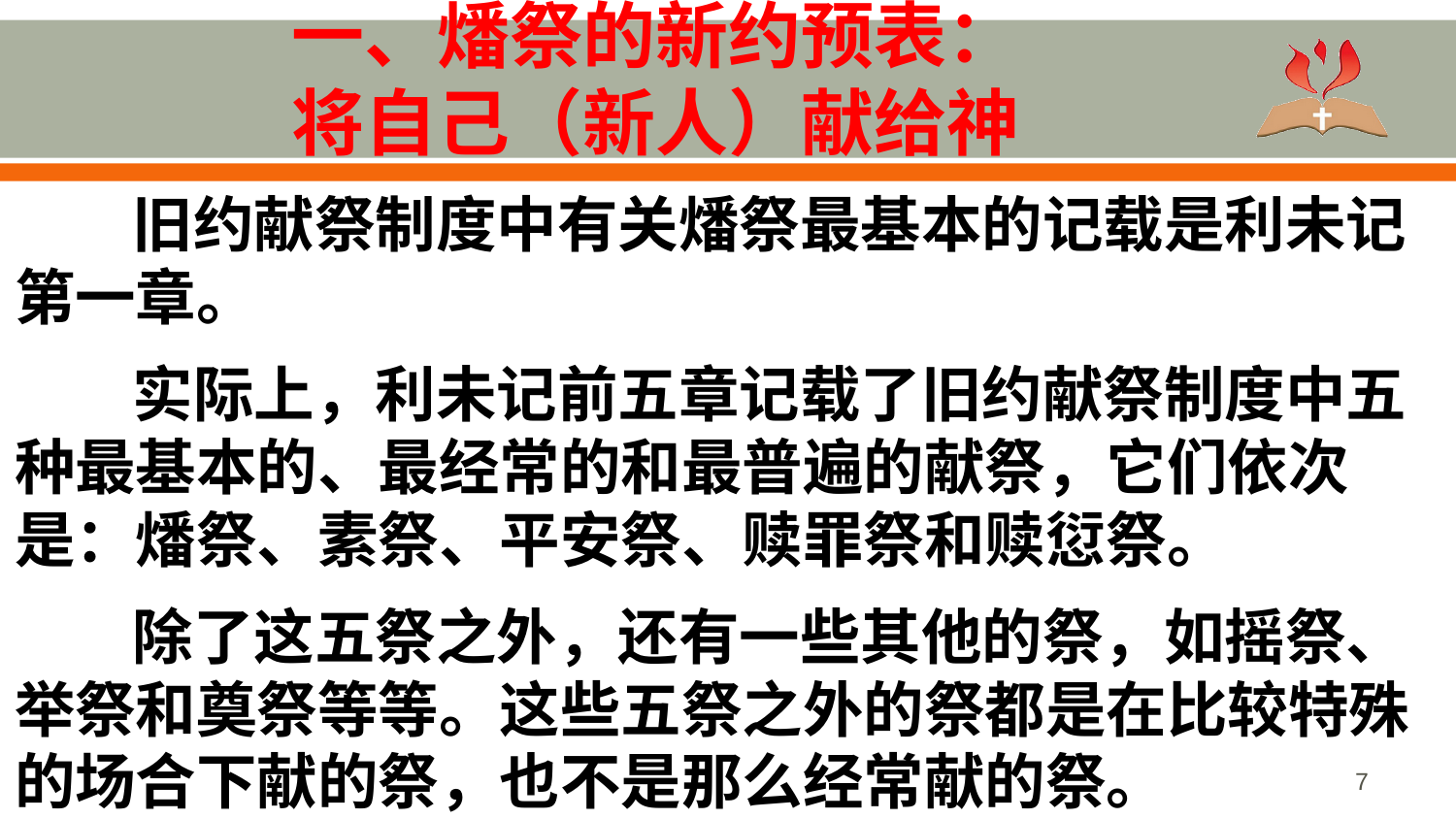

# 一、燔祭的新约预表： 将自己（新人）献给神
旧约献祭制度中有关燔祭最基本的记载是利未记第一章。
实际上，利未记前五章记载了旧约献祭制度中五种最基本的、最经常的和最普遍的献祭，它们依次是：燔祭、素祭、平安祭、赎罪祭和赎愆祭。
除了这五祭之外，还有一些其他的祭，如摇祭、举祭和奠祭等等。这些五祭之外的祭都是在比较特殊的场合下献的祭，也不是那么经常献的祭。

7